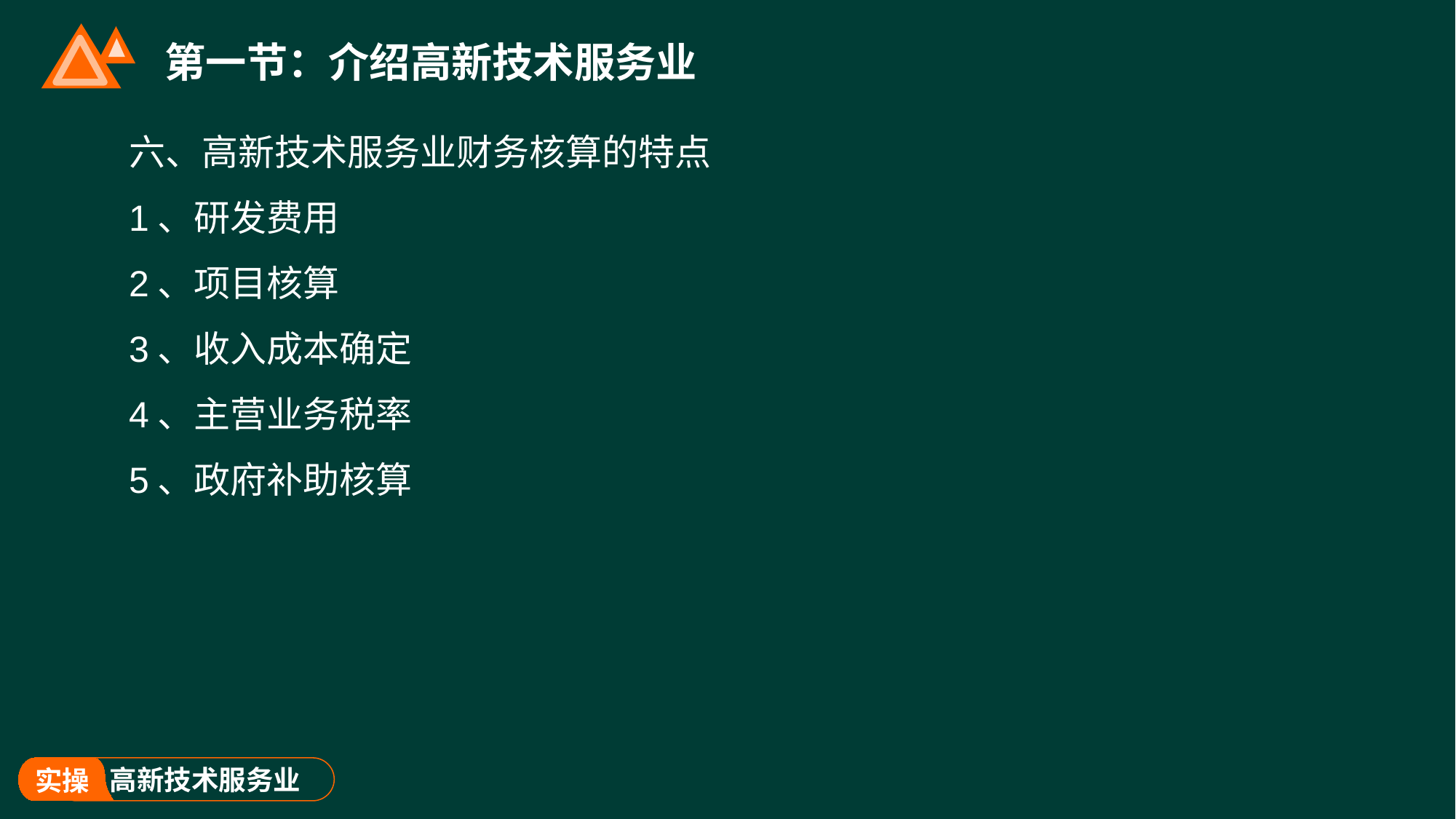

# 第一节：介绍高新技术服务业
六、高新技术服务业财务核算的特点
1、研发费用
2、项目核算
3、收入成本确定
4、主营业务税率
5、政府补助核算